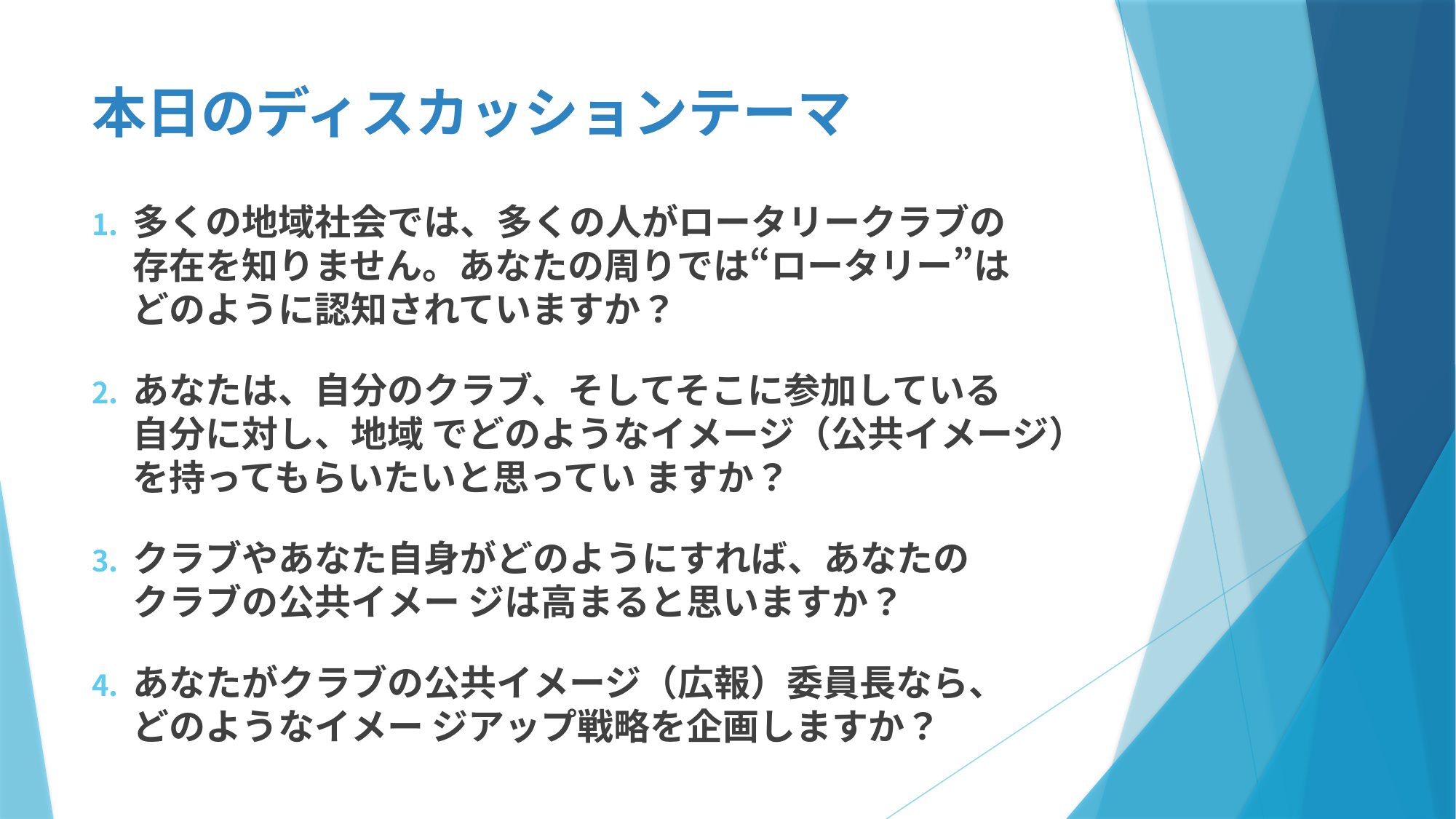

# 本日のディスカッションテーマ
多くの地域社会では、多くの人がロータリークラブの
存在を知りません。あなたの周りでは“ロータリー”は
どのように認知されていますか？
あなたは、自分のクラブ、そしてそこに参加している
自分に対し、地域 でどのようなイメージ（公共イメージ）
を持ってもらいたいと思ってい ますか？
クラブやあなた自身がどのようにすれば、あなたの
クラブの公共イメー ジは高まると思いますか？
あなたがクラブの公共イメージ（広報）委員長なら、
どのようなイメー ジアップ戦略を企画しますか？